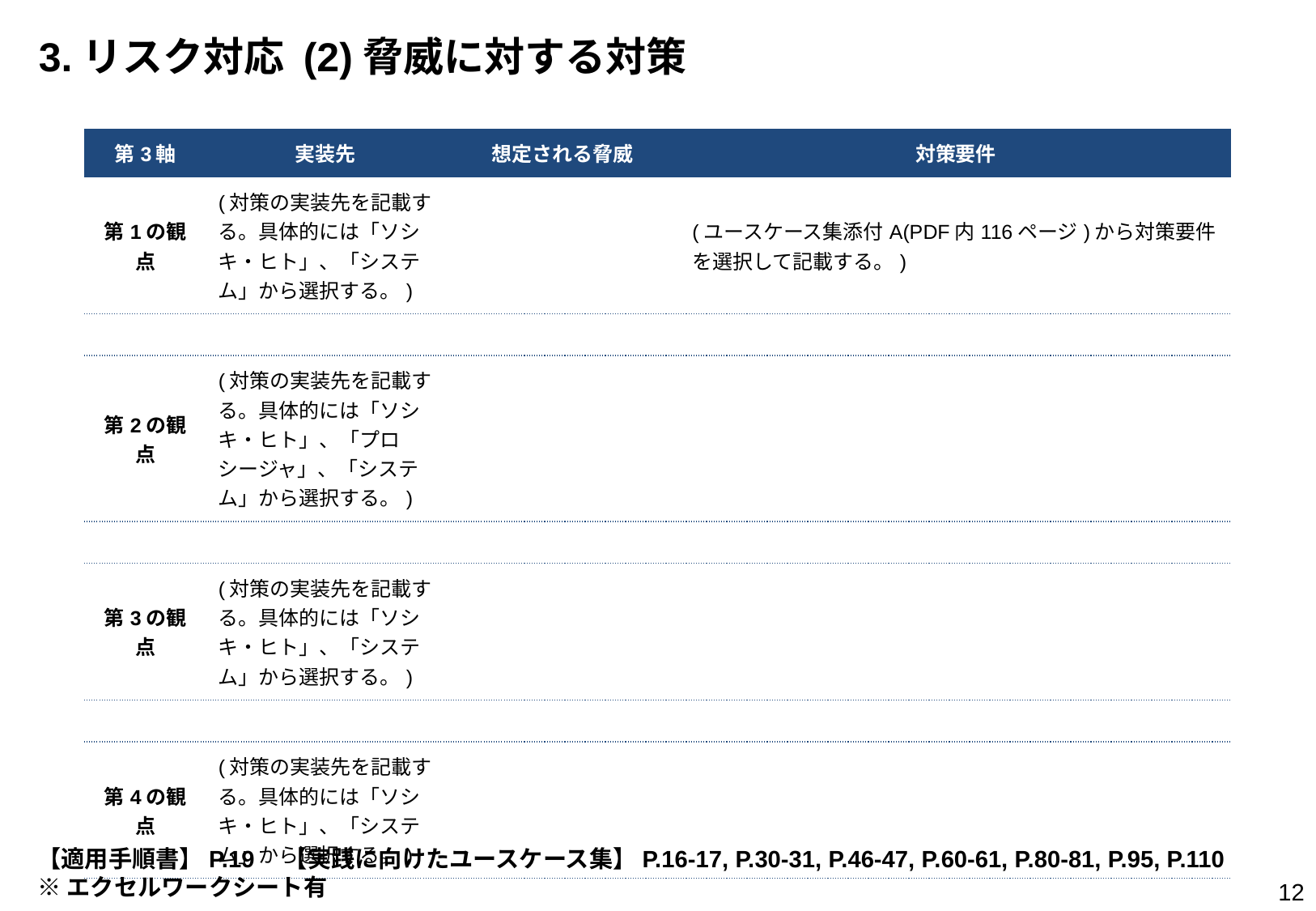

# 3.リスク対応 (2)脅威に対する対策
| 第3軸 | 実装先 | 想定される脅威 | 対策要件 |
| --- | --- | --- | --- |
| 第1の観点 | (対策の実装先を記載する。具体的には「ソシキ・ヒト」、「システム」から選択する。) |  | (ユースケース集添付A(PDF内116ページ)から対策要件を選択して記載する。) |
|  |  |  |  |
| 第2の観点 | (対策の実装先を記載する。具体的には「ソシキ・ヒト」、「プロシージャ」、「システム」から選択する。) |  |  |
|  |  |  |  |
| 第3の観点 | (対策の実装先を記載する。具体的には「ソシキ・ヒト」、「システム」から選択する。) |  |  |
|  |  |  |  |
| 第4の観点 | (対策の実装先を記載する。具体的には「ソシキ・ヒト」、「システム」から選択する。) |  |  |
|  |  |  |  |
【適用手順書】P.19　【実践に向けたユースケース集】P.16-17, P.30-31, P.46-47, P.60-61, P.80-81, P.95, P.110
※エクセルワークシート有

12